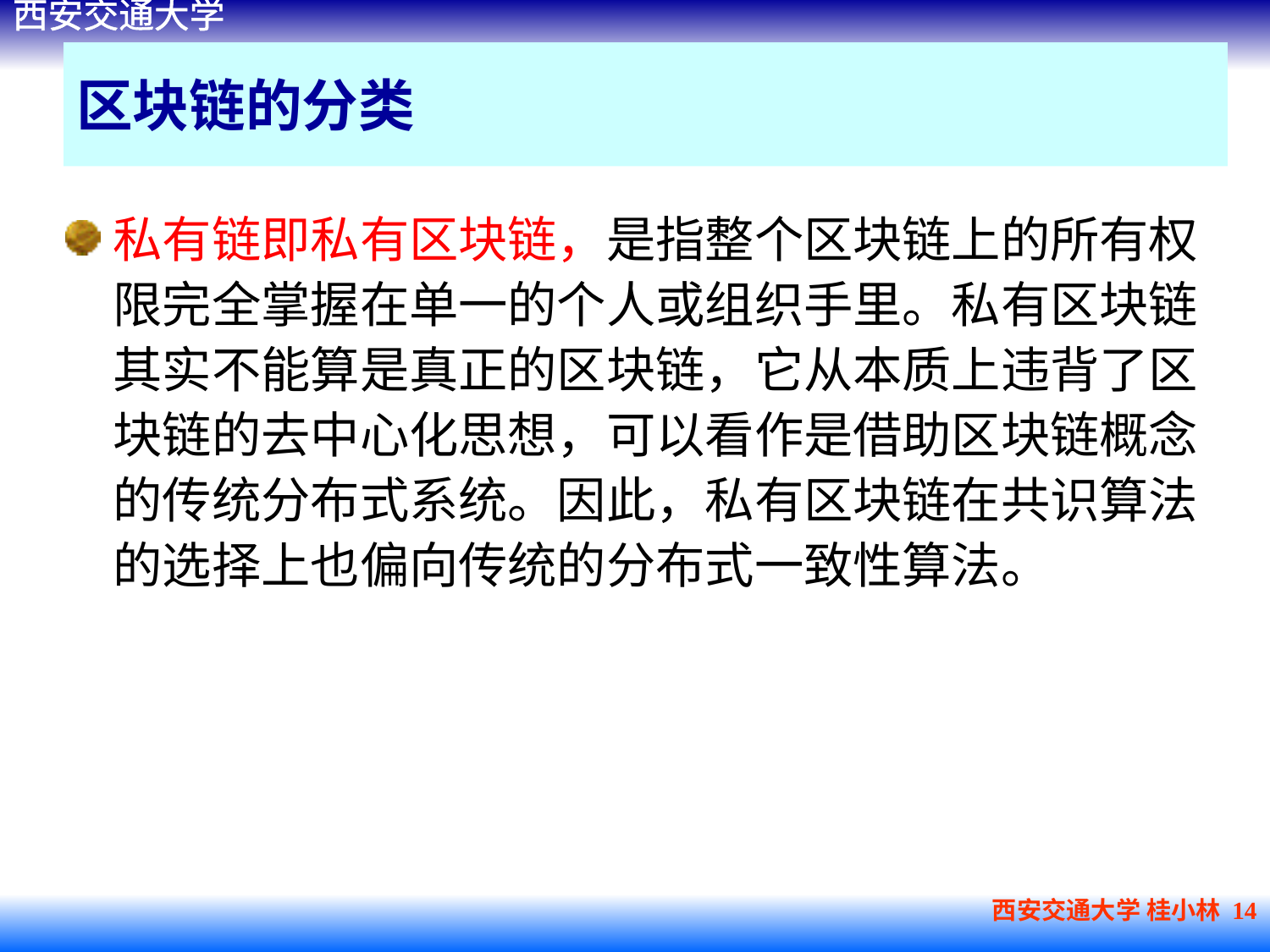

# 区块链的分类
私有链即私有区块链，是指整个区块链上的所有权限完全掌握在单一的个人或组织手里。私有区块链其实不能算是真正的区块链，它从本质上违背了区块链的去中心化思想，可以看作是借助区块链概念的传统分布式系统。因此，私有区块链在共识算法的选择上也偏向传统的分布式一致性算法。
西安交通大学 桂小林 14